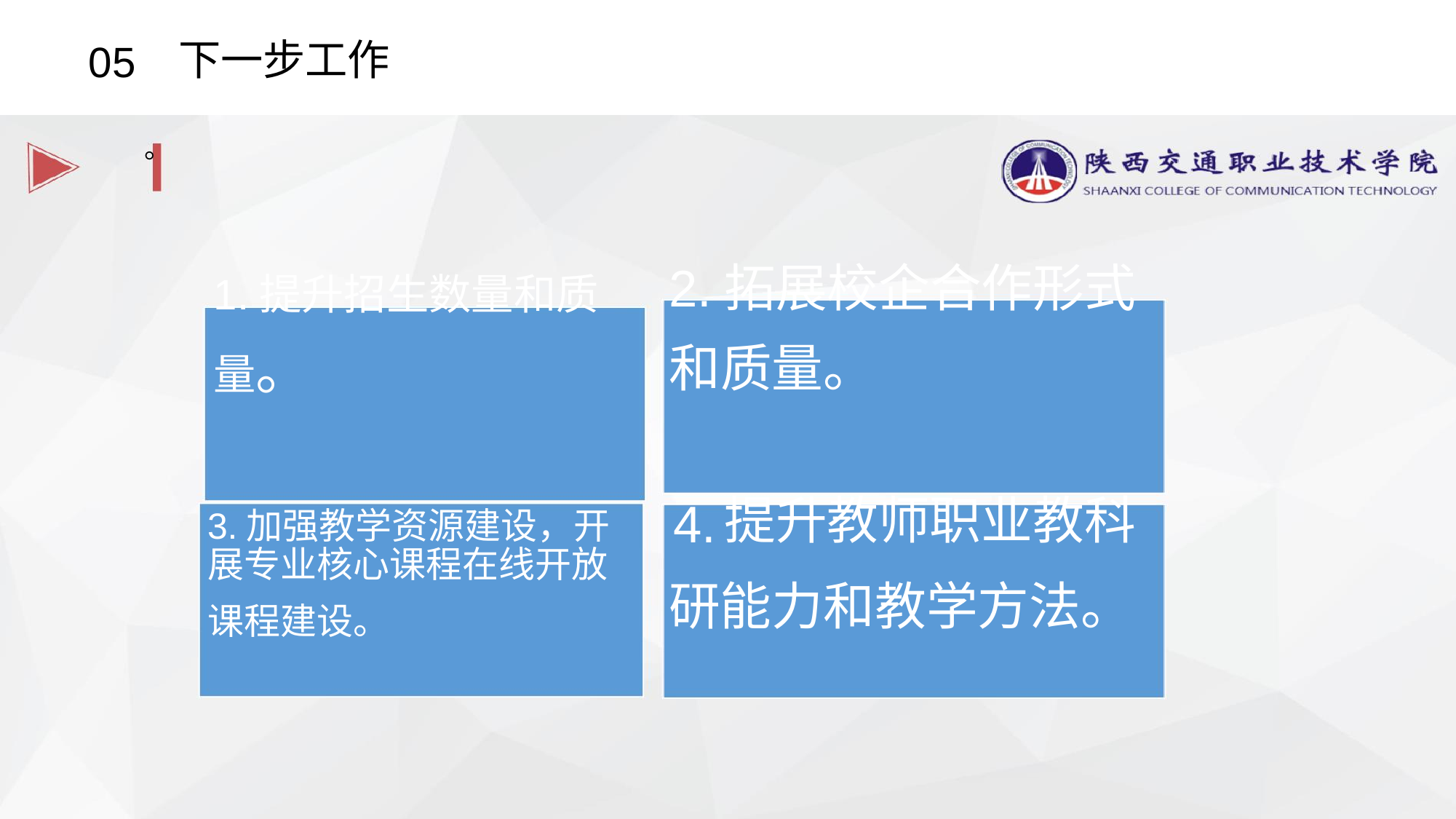

05
下一步工作

。
2.拓展校企合作形式
1.提升招生数量和质
量。
和质量。
3.加强教学资源建设，开 提升教师职业教科
4.
展专业核心课程在线开放
课程建设。
研能力和教学方法。